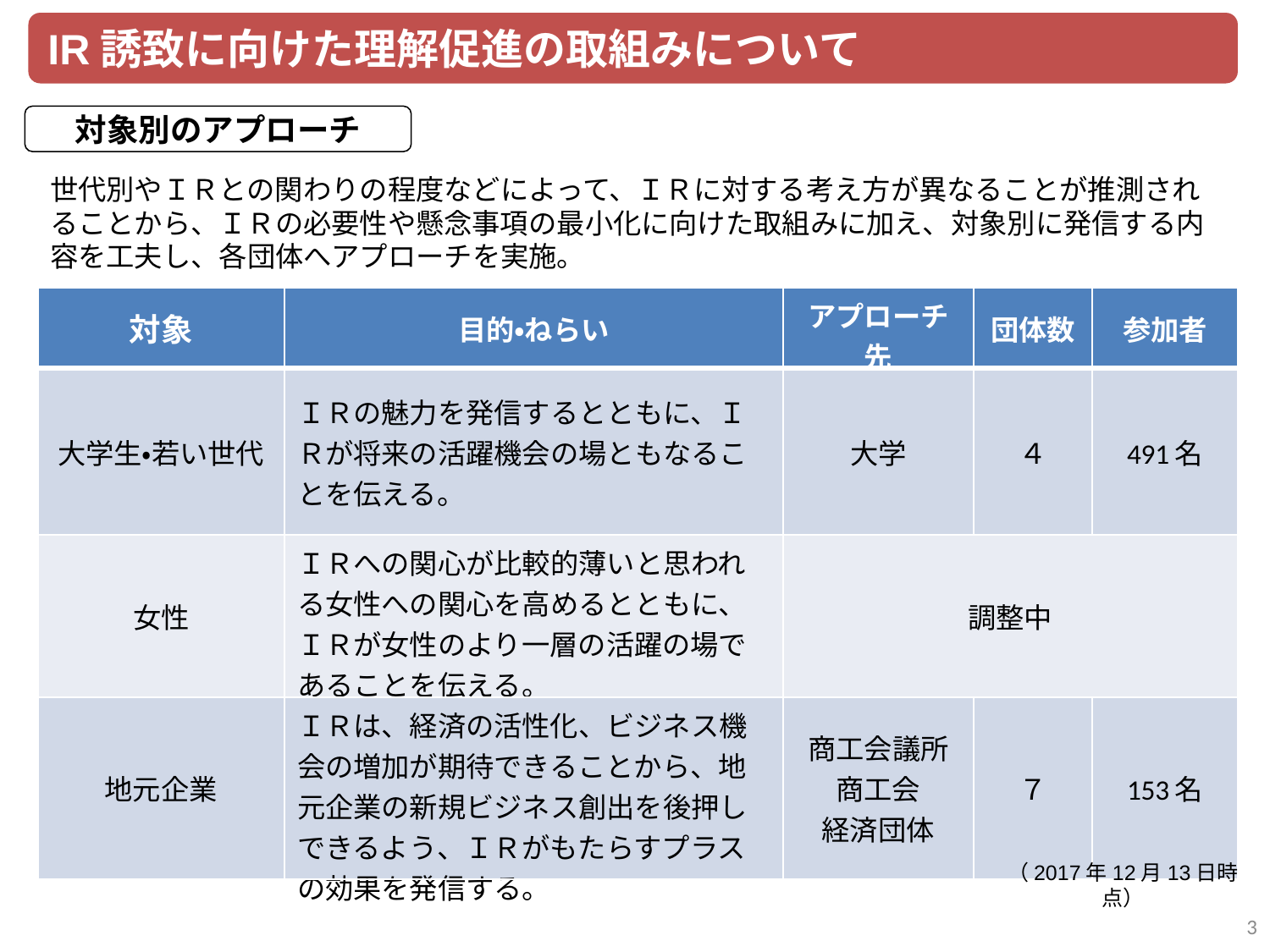

IR誘致に向けた理解促進の取組みについて
対象別のアプローチ
世代別やＩＲとの関わりの程度などによって、ＩＲに対する考え方が異なることが推測されることから、ＩＲの必要性や懸念事項の最小化に向けた取組みに加え、対象別に発信する内容を工夫し、各団体へアプローチを実施。
| 対象 | 目的・ねらい | アプローチ先 | 団体数 | 参加者 |
| --- | --- | --- | --- | --- |
| 大学生・若い世代 | ＩＲの魅力を発信するとともに、ＩＲが将来の活躍機会の場ともなることを伝える。 | 大学 | ４ | 491名 |
| 女性 | ＩＲへの関心が比較的薄いと思われる女性への関心を高めるとともに、ＩＲが女性のより一層の活躍の場であることを伝える。 | 調整中 |  |  |
| 地元企業 | ＩＲは、経済の活性化、ビジネス機会の増加が期待できることから、地元企業の新規ビジネス創出を後押しできるよう、ＩＲがもたらすプラスの効果を発信する。 | 商工会議所 商工会 経済団体 | ７ | 153名 |
（2017年12月13日時点）
3